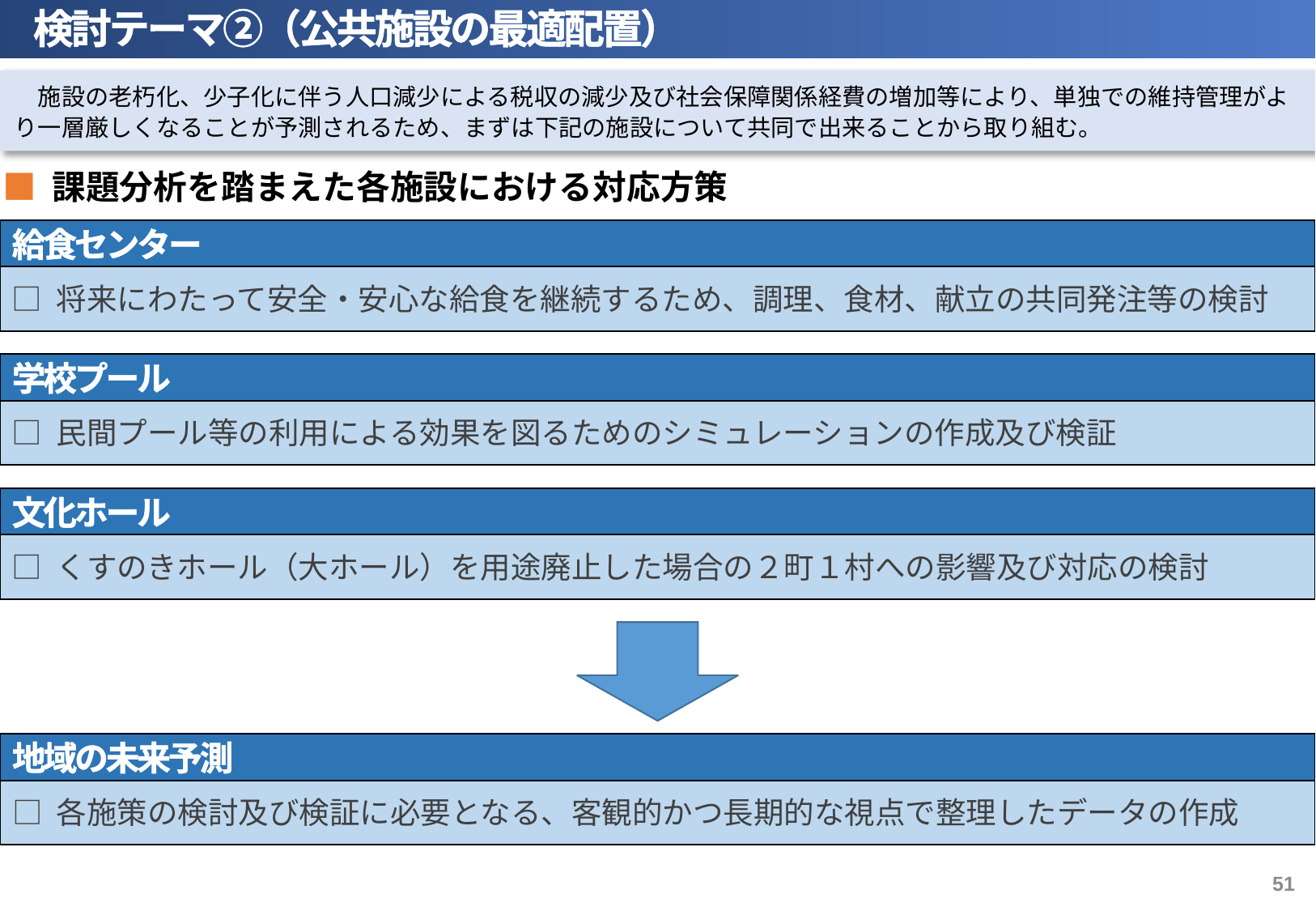

検討テーマ②（公共施設の最適配置）

検討テーマ①（専門人材の確保）
　施設の老朽化、少子化に伴う人口減少による税収の減少及び社会保障関係経費の増加等により、単独での維持管理がより一層厳しくなることが予測されるため、まずは下記の施設について共同で出来ることから取り組む。
■ 課題分析を踏まえた各施設における対応方策
給食センター
□ 将来にわたって安全・安心な給食を継続するため、調理、食材、献立の共同発注等の検討
学校プール
□ 民間プール等の利用による効果を図るためのシミュレーションの作成及び検証
文化ホール
□ くすのきホール（大ホール）を用途廃止した場合の２町１村への影響及び対応の検討

地域の未来予測
□ 各施策の検討及び検証に必要となる、客観的かつ長期的な視点で整理したデータの作成
51